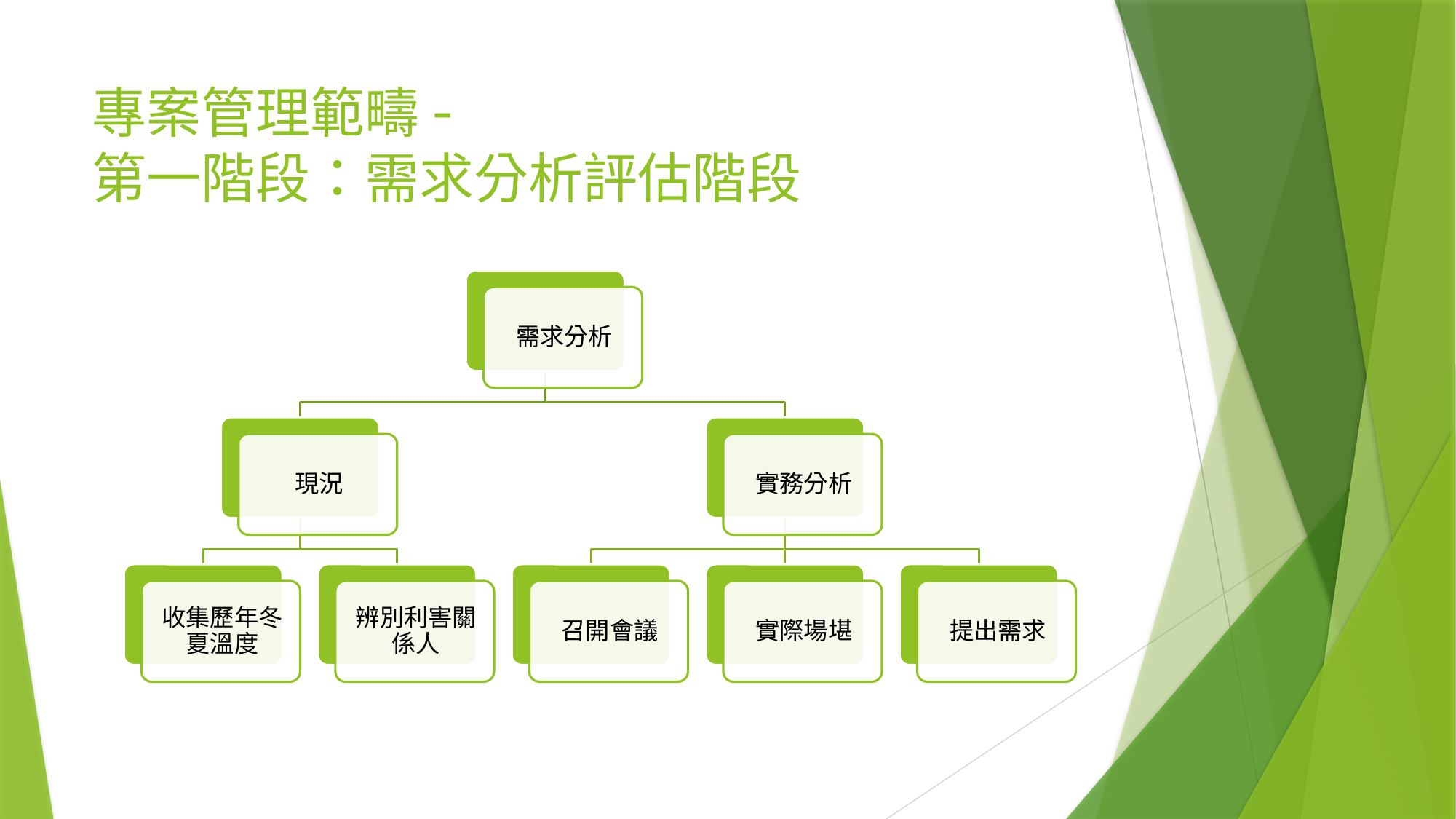

# 專案管理範疇- 第一階段：需求分析評估階段
需求分析
現況
收集歷年冬夏溫度
辨別利害關係人
實務分析
召開會議
實際場堪
提出需求